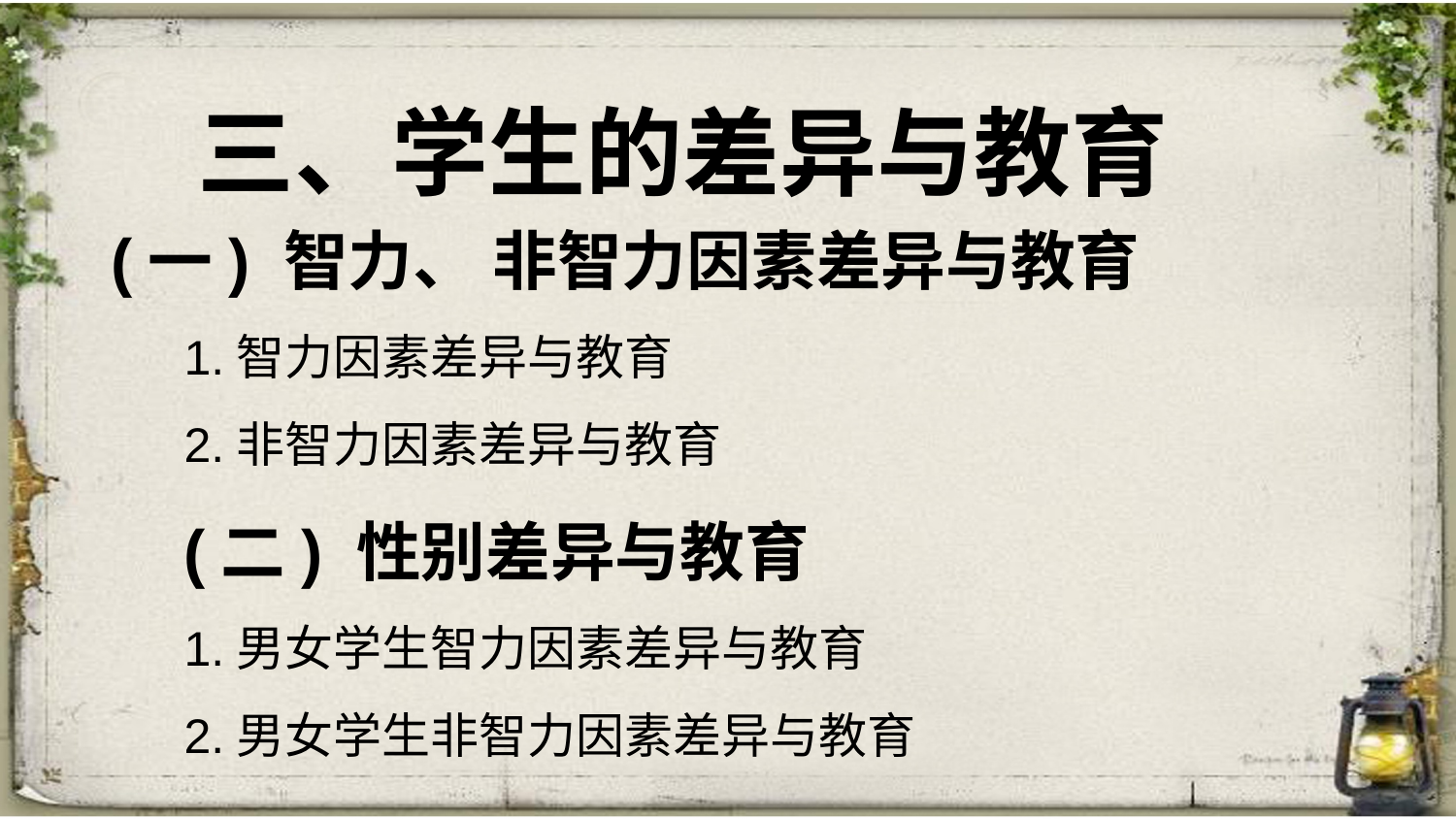

三、学生的差异与教育
(一) 智力、 非智力因素差异与教育
1.智力因素差异与教育
2.非智力因素差异与教育
(二) 性别差异与教育
1.男女学生智力因素差异与教育
2.男女学生非智力因素差异与教育